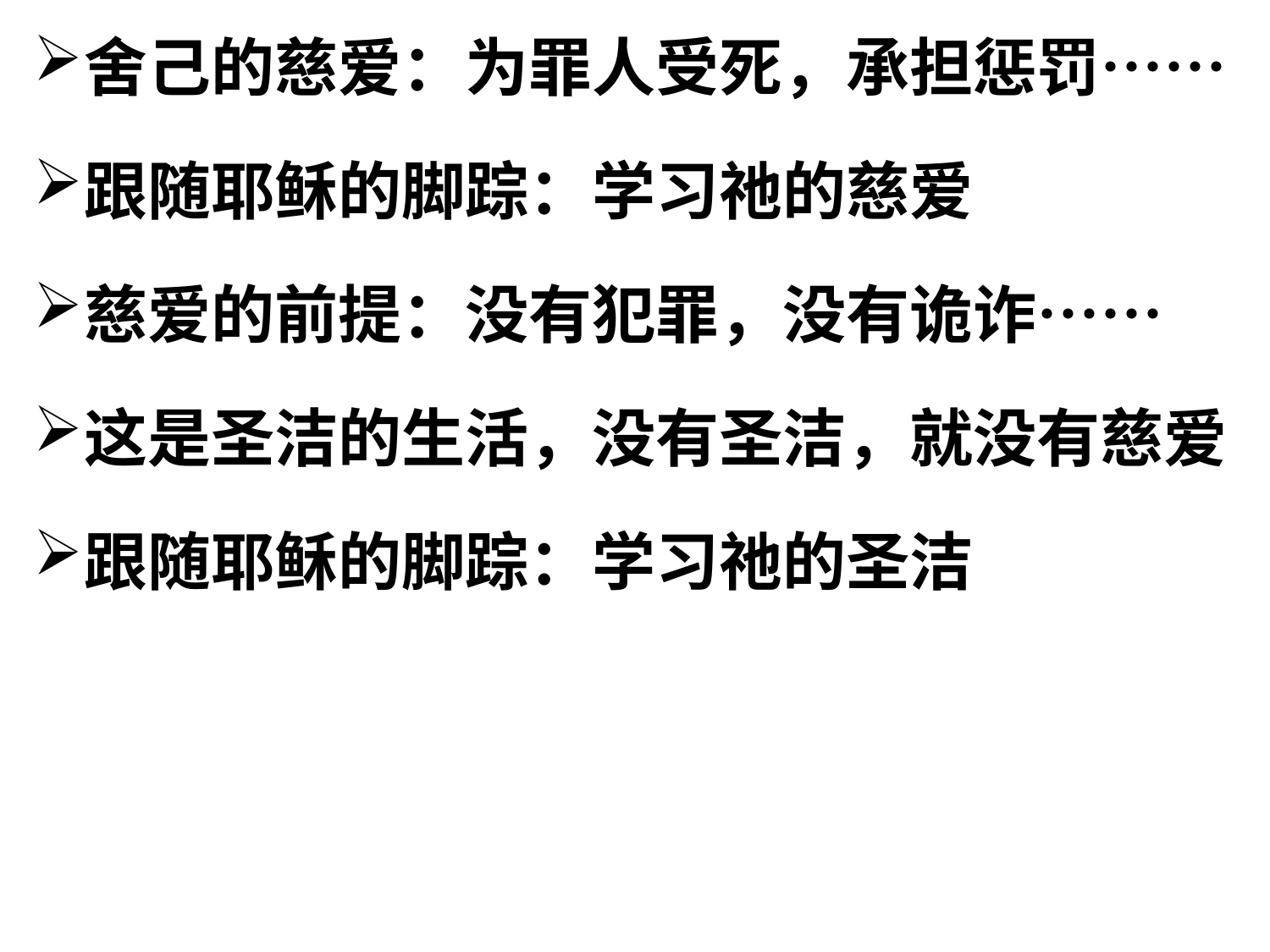

舍己的慈爱：为罪人受死，承担惩罚……

跟随耶稣的脚踪：学习祂的慈爱

慈爱的前提：没有犯罪，没有诡诈……

这是圣洁的生活，没有圣洁，就没有慈爱

跟随耶稣的脚踪：学习祂的圣洁